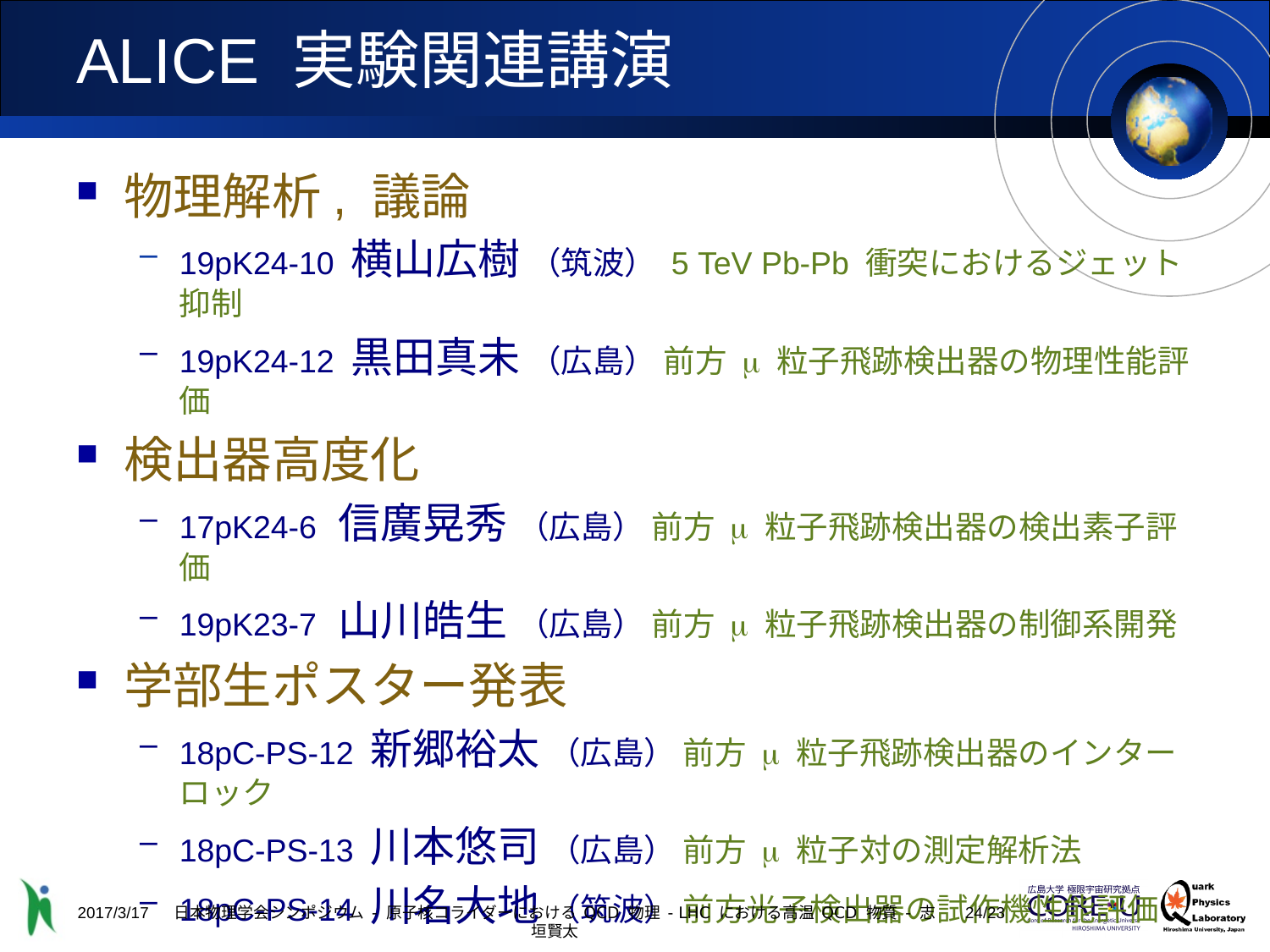

# ALICE 実験関連講演
物理解析, 議論
19pK24-10 横山広樹 （筑波） 5 TeV Pb-Pb 衝突におけるジェット抑制
19pK24-12 黒田真未 （広島） 前方 μ 粒子飛跡検出器の物理性能評価
検出器高度化
17pK24-6 信廣晃秀 （広島） 前方 μ 粒子飛跡検出器の検出素子評価
19pK23-7 山川皓生 （広島） 前方 μ 粒子飛跡検出器の制御系開発
学部生ポスター発表
18pC-PS-12 新郷裕太 （広島） 前方 μ 粒子飛跡検出器のインターロック
18pC-PS-13 川本悠司 （広島） 前方 μ 粒子対の測定解析法
18pC-PS-14 川名大地 （筑波） 前方光子検出器の試作機性能評価
2017/3/17
日本物理学会シンポジウム - 原子核コライダーにおける QCD 物理 - LHC における高温 QCD 物質 - 志垣賢太
24/23